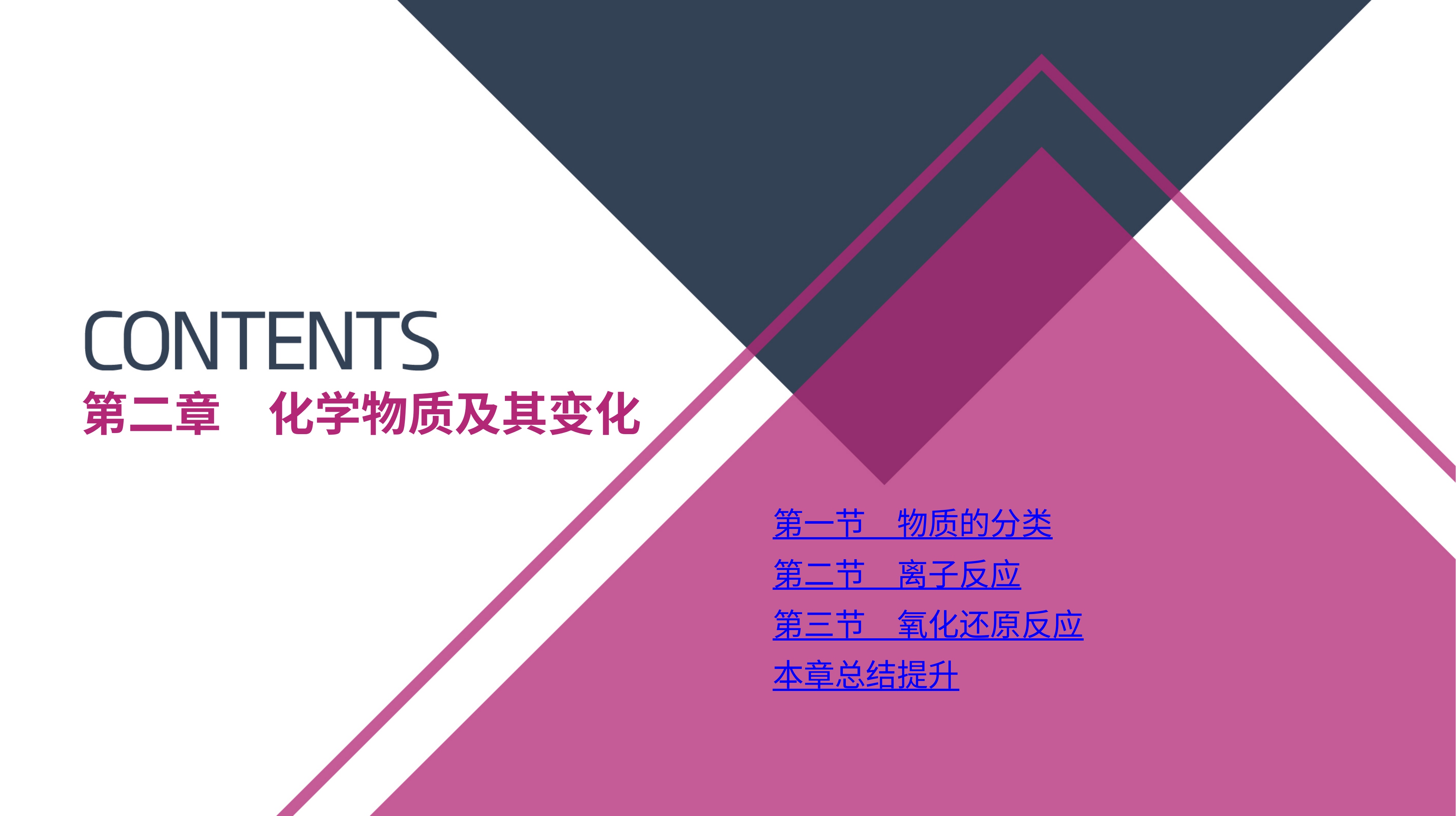

第二章　化学物质及其变化
第一节　物质的分类
第二节　离子反应
第三节　氧化还原反应
本章总结提升